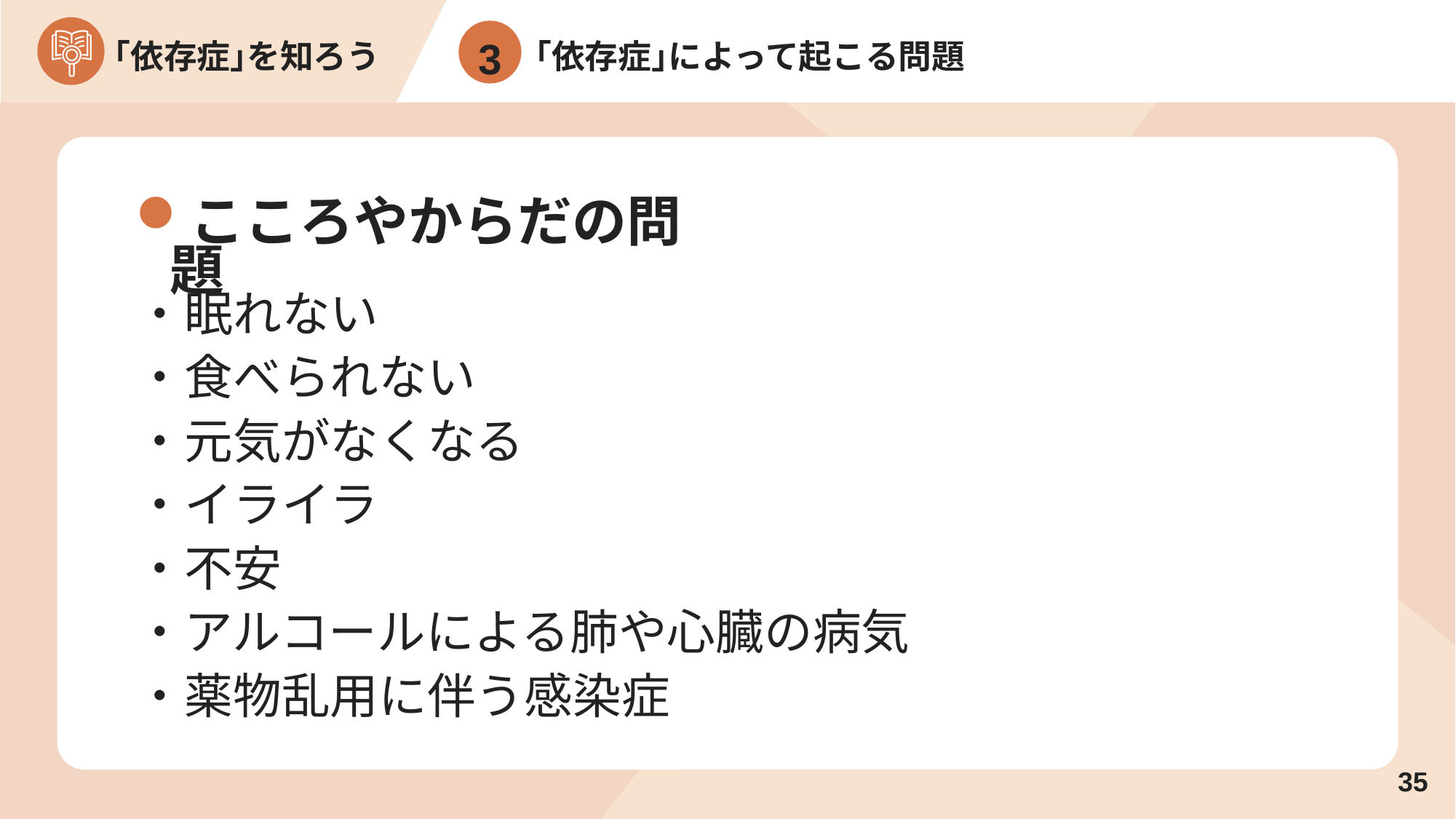

3
｢依存症｣によって起こる問題
こころやからだの問題
・眠れない
・食べられない
・元気がなくなる
・イライラ
・不安
・アルコールによる肺や心臓の病気
・薬物乱用に伴う感染症
35